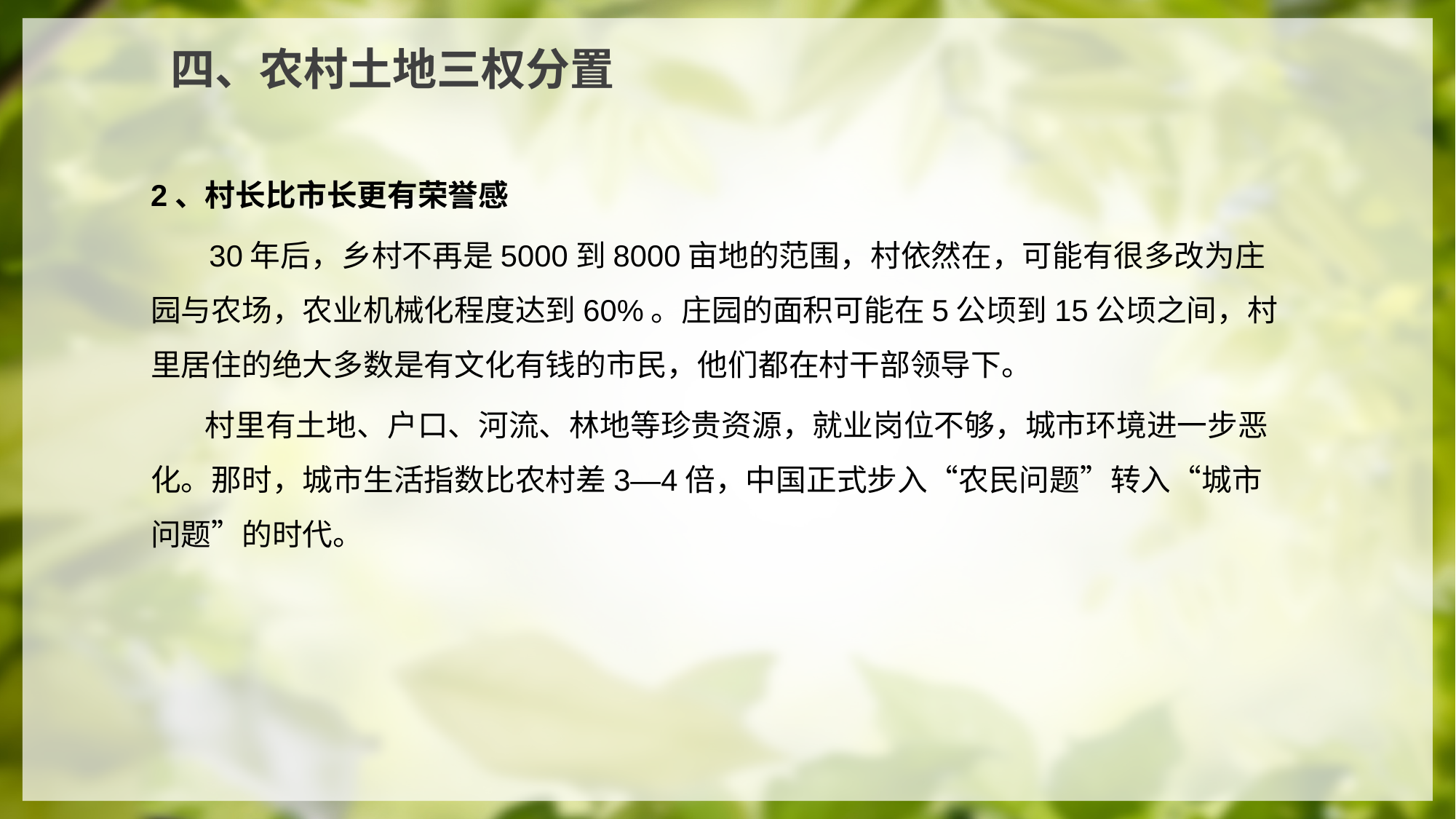

四、农村土地三权分置
2、村长比市长更有荣誉感
       30年后，乡村不再是5000到8000亩地的范围，村依然在，可能有很多改为庄园与农场，农业机械化程度达到60%。庄园的面积可能在5公顷到15公顷之间，村里居住的绝大多数是有文化有钱的市民，他们都在村干部领导下。
       村里有土地、户口、河流、林地等珍贵资源，就业岗位不够，城市环境进一步恶化。那时，城市生活指数比农村差3—4倍，中国正式步入“农民问题”转入“城市问题”的时代。